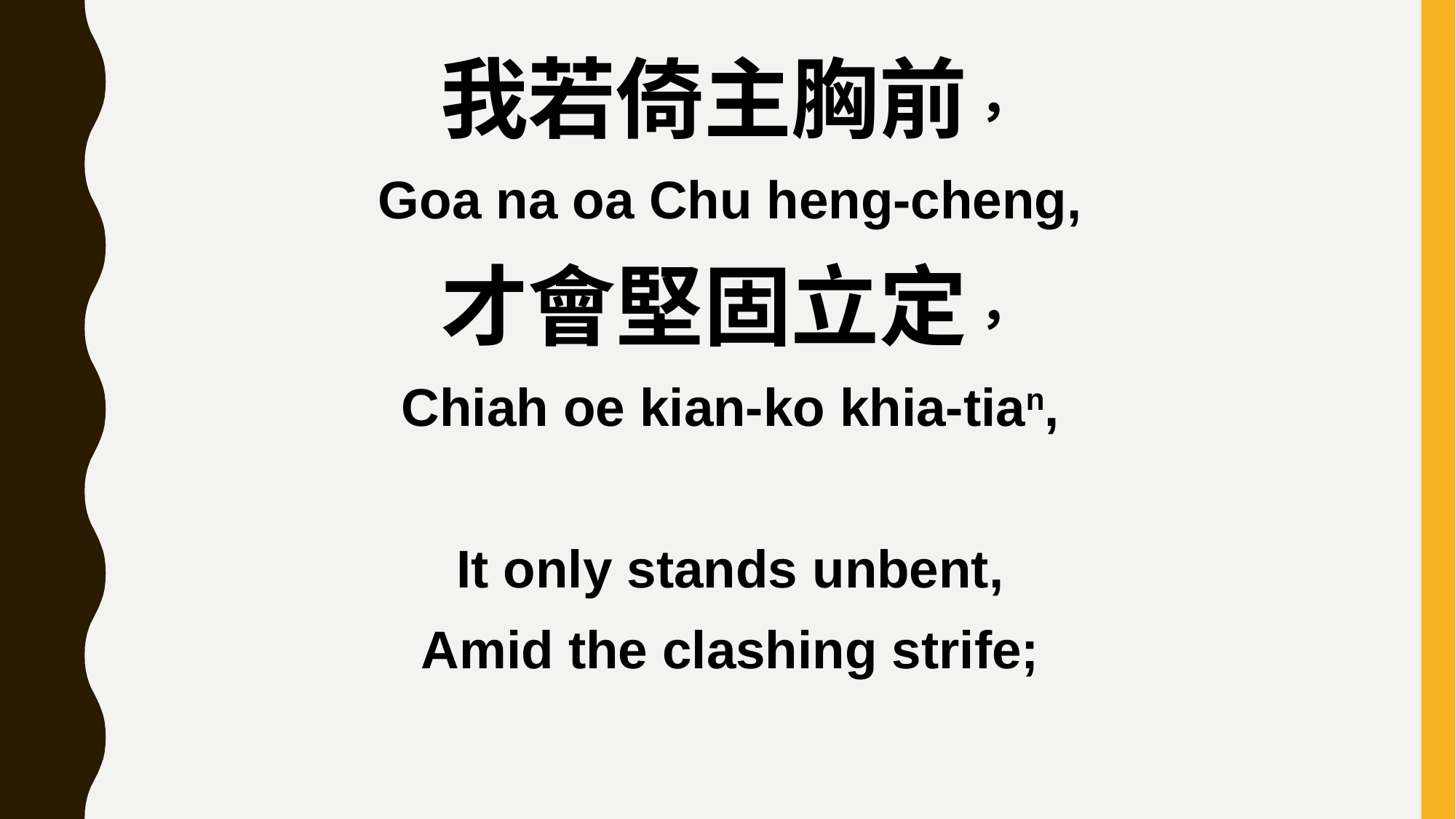

我若倚主胸前，
Goa na oa Chu heng-cheng,
才會堅固立定，
Chiah oe kian-ko khia-tian,

It only stands unbent,
Amid the clashing strife;